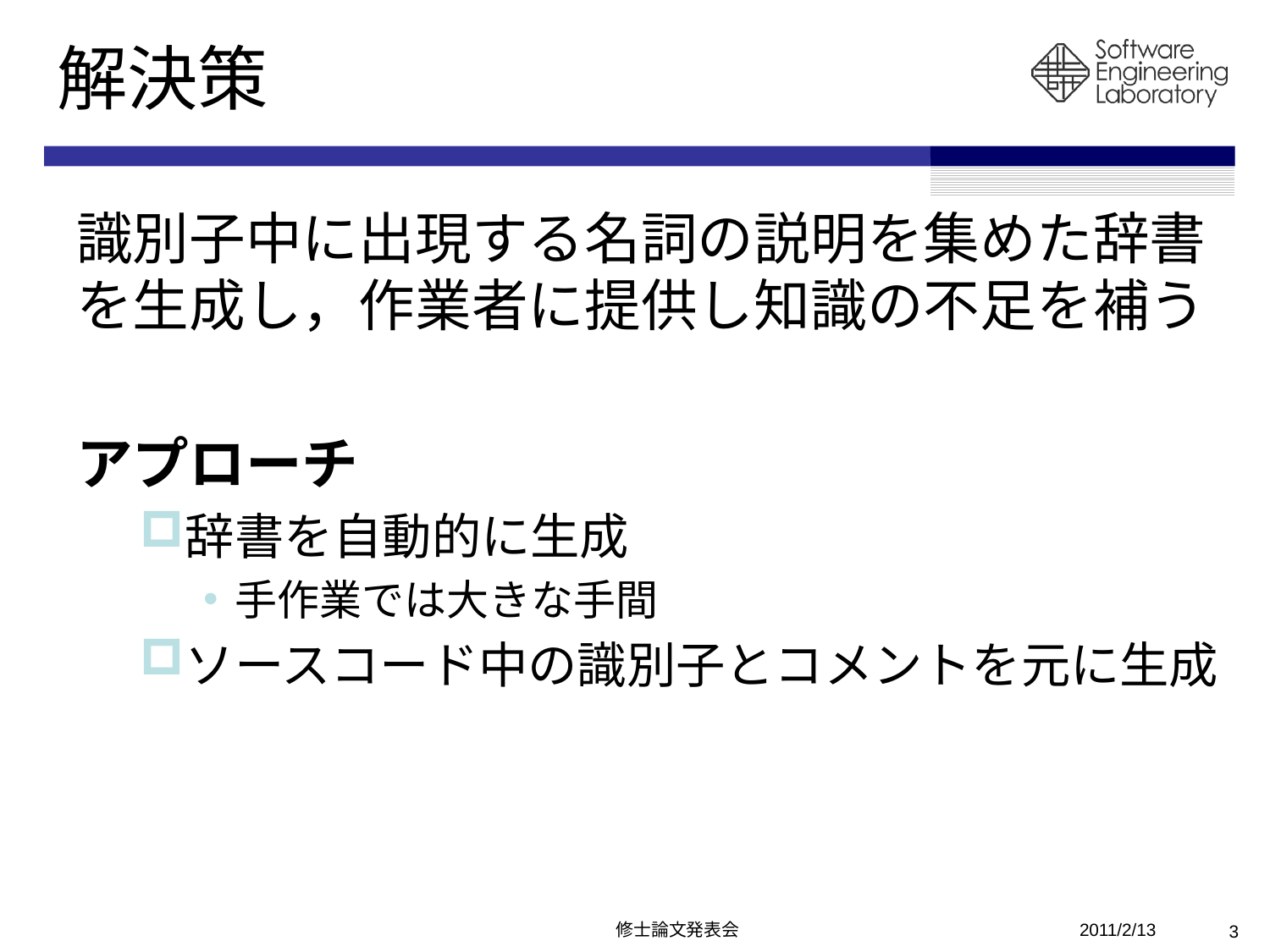

# 解決策
識別子中に出現する名詞の説明を集めた辞書を生成し，作業者に提供し知識の不足を補う

アプローチ
辞書を自動的に生成
手作業では大きな手間
ソースコード中の識別子とコメントを元に生成

修士論文発表会
2011/2/13
3